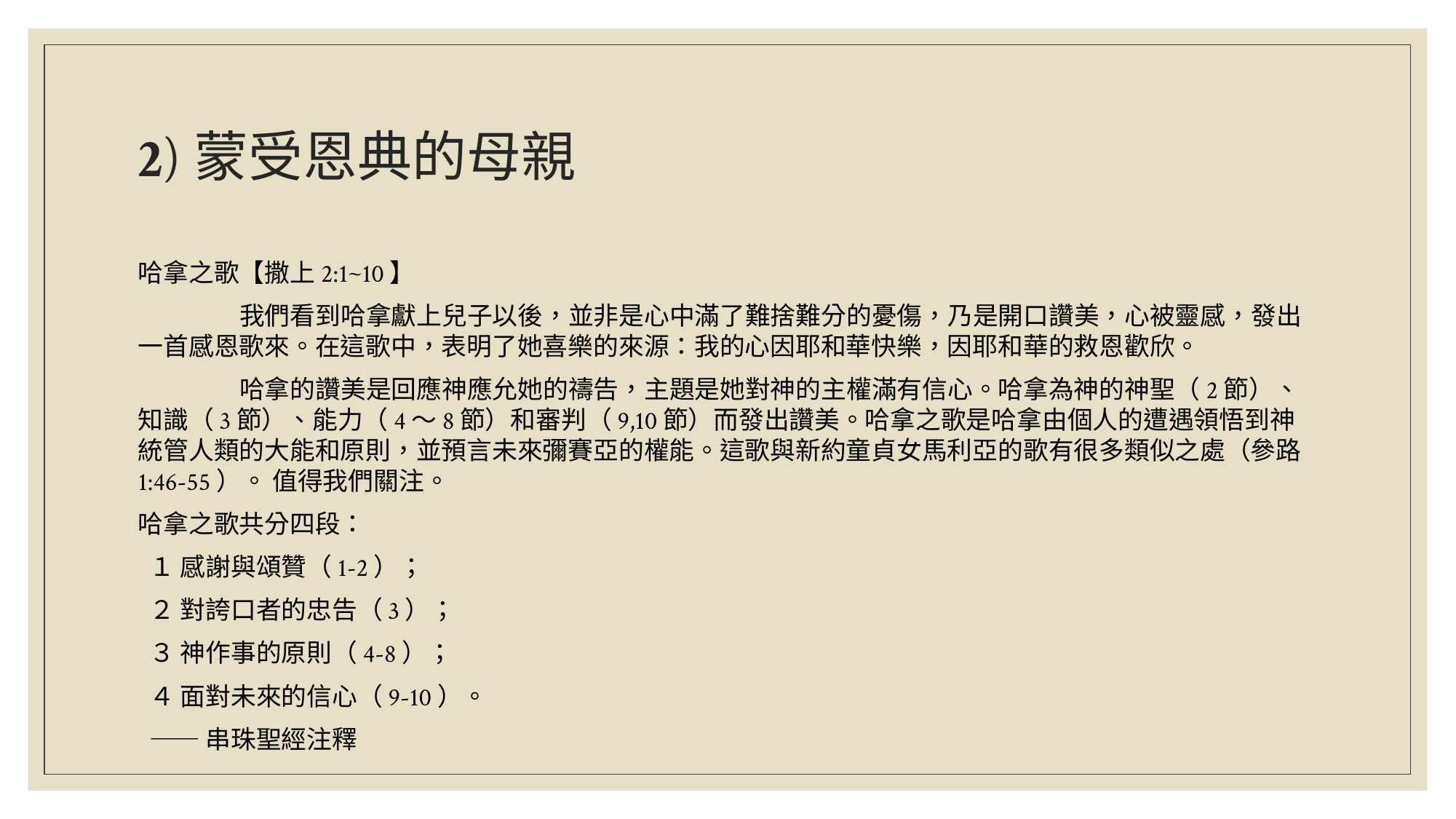

# 2)蒙受恩典的母親
哈拿之歌【撒上2:1~10】
	我們看到哈拿獻上兒子以後，並非是心中滿了難捨難分的憂傷，乃是開口讚美，心被靈感，發出一首感恩歌來。在這歌中，表明了她喜樂的來源：我的心因耶和華快樂，因耶和華的救恩歡欣。
	哈拿的讚美是回應神應允她的禱告，主題是她對神的主權滿有信心。哈拿為神的神聖（2節）、知識（3節）、能力（4～8節）和審判（9,10節）而發出讚美。哈拿之歌是哈拿由個人的遭遇領悟到神統管人類的大能和原則，並預言未來彌賽亞的權能。這歌與新約童貞女馬利亞的歌有很多類似之處（參路1:46-55）。 值得我們關注。
哈拿之歌共分四段：
 １ 感謝與頌贊（1-2）；
 ２ 對誇口者的忠告（3）；
 ３ 神作事的原則（4-8）；
 ４ 面對未來的信心（9-10）。
  ――串珠聖經注釋